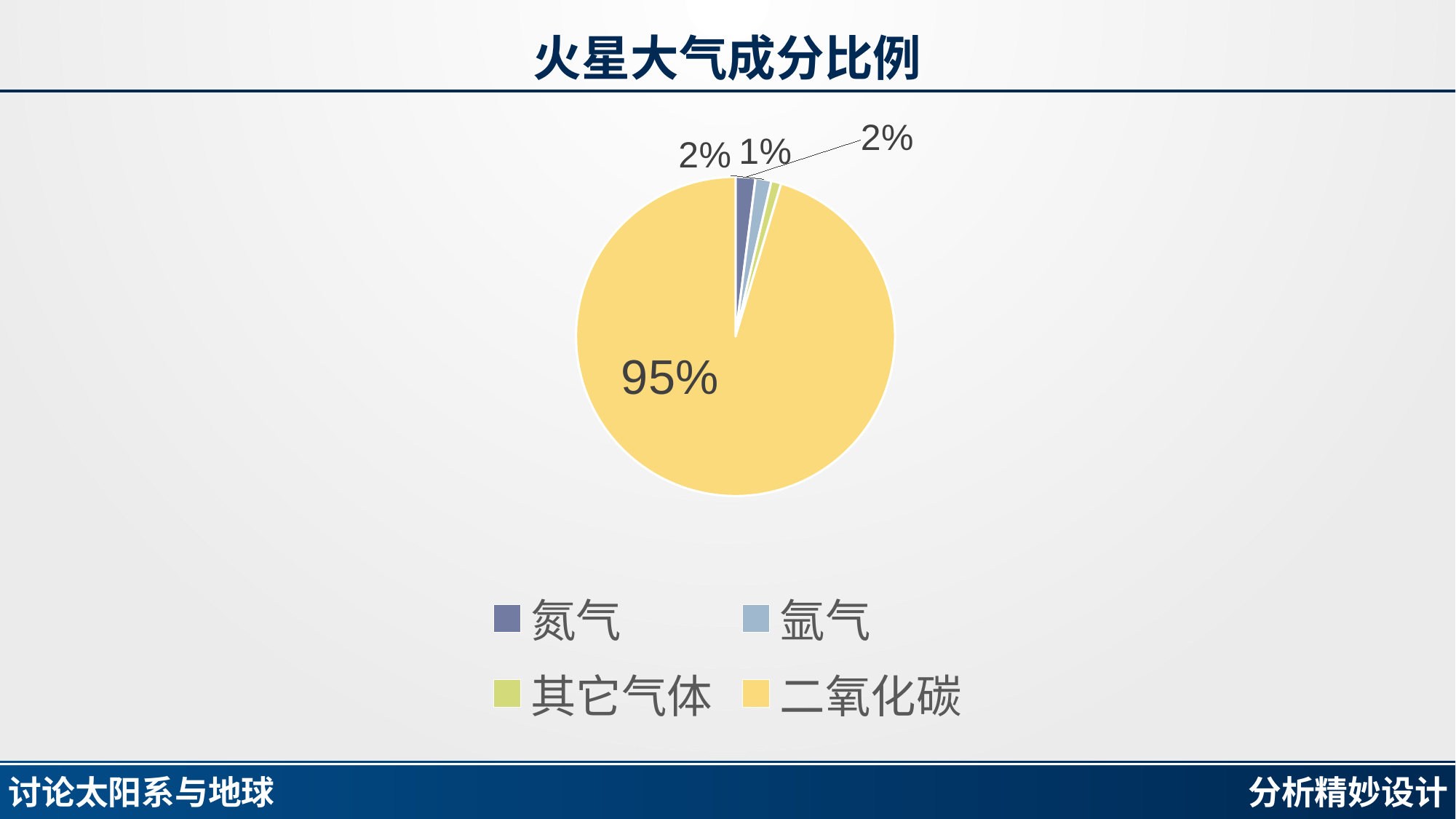

# 火星大气成分比例

### Chart

| Category | 火星大气成分比例 |
|---|---|
| 氮气 | 0.02 |
| 氩气 | 0.016 |
| 其它气体 | 0.01 |
| 二氧化碳 | 0.95 |